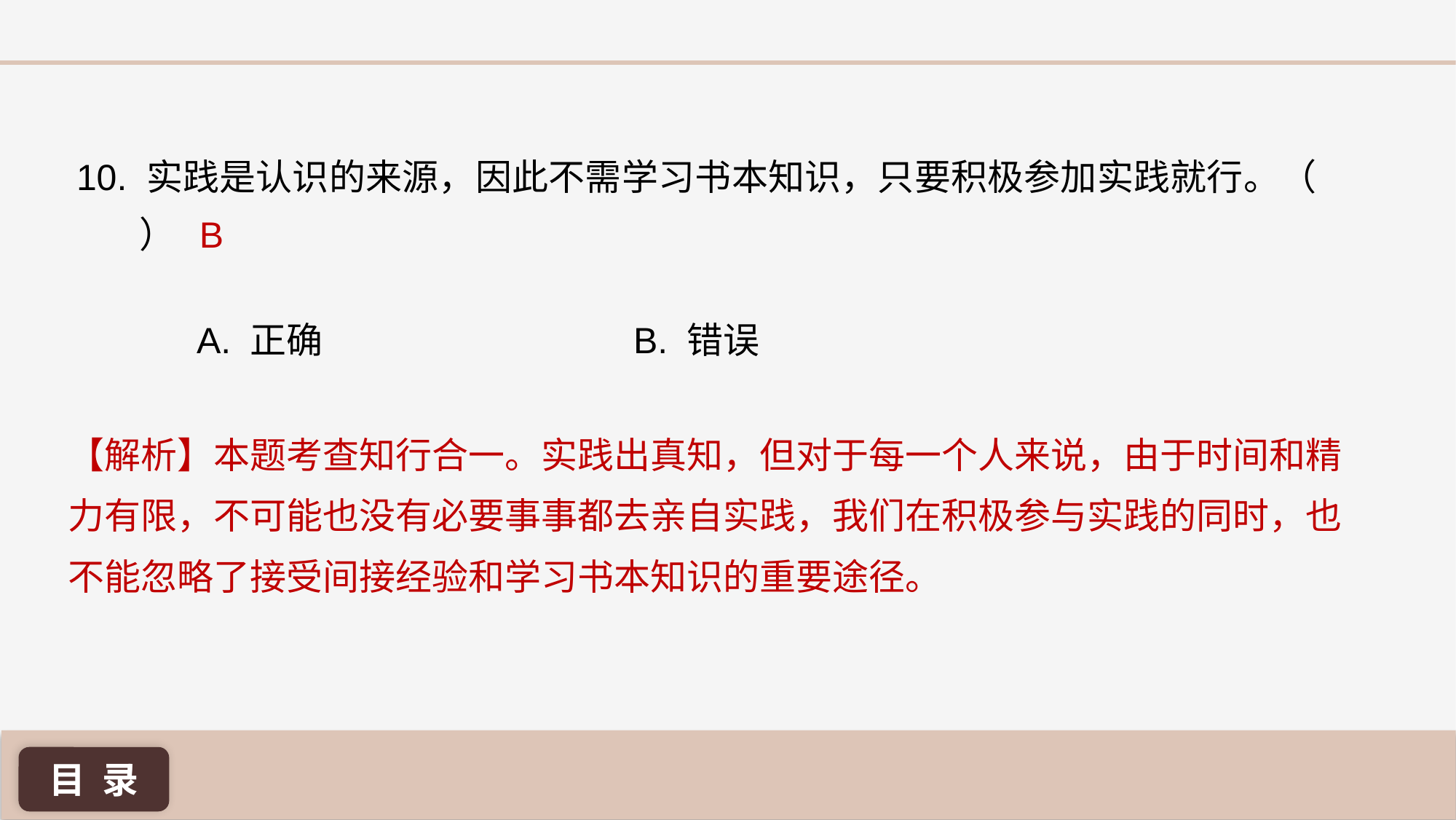

10. 实践是认识的来源，因此不需学习书本知识，只要积极参加实践就行。（         ）
B
A. 正确 			B. 错误
【解析】本题考查知行合一。实践出真知，但对于每一个人来说，由于时间和精力有限，不可能也没有必要事事都去亲自实践，我们在积极参与实践的同时，也不能忽略了接受间接经验和学习书本知识的重要途径。